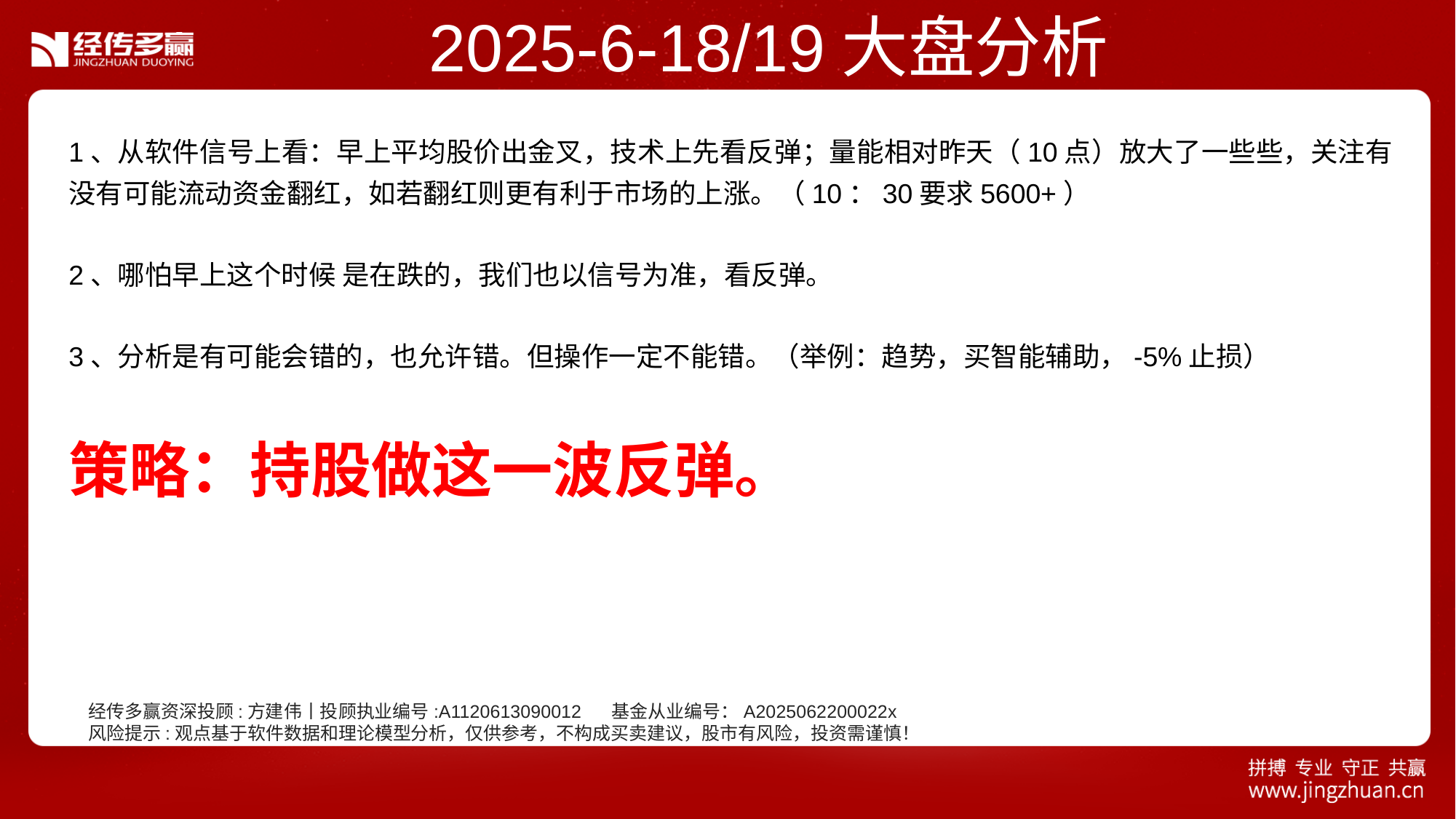

2025-6-18/19大盘分析
1、从软件信号上看：早上平均股价出金叉，技术上先看反弹；量能相对昨天（10点）放大了一些些，关注有没有可能流动资金翻红，如若翻红则更有利于市场的上涨。（10：30要求5600+）

2、哪怕早上这个时候 是在跌的，我们也以信号为准，看反弹。

3、分析是有可能会错的，也允许错。但操作一定不能错。（举例：趋势，买智能辅助，-5%止损）

策略：持股做这一波反弹。